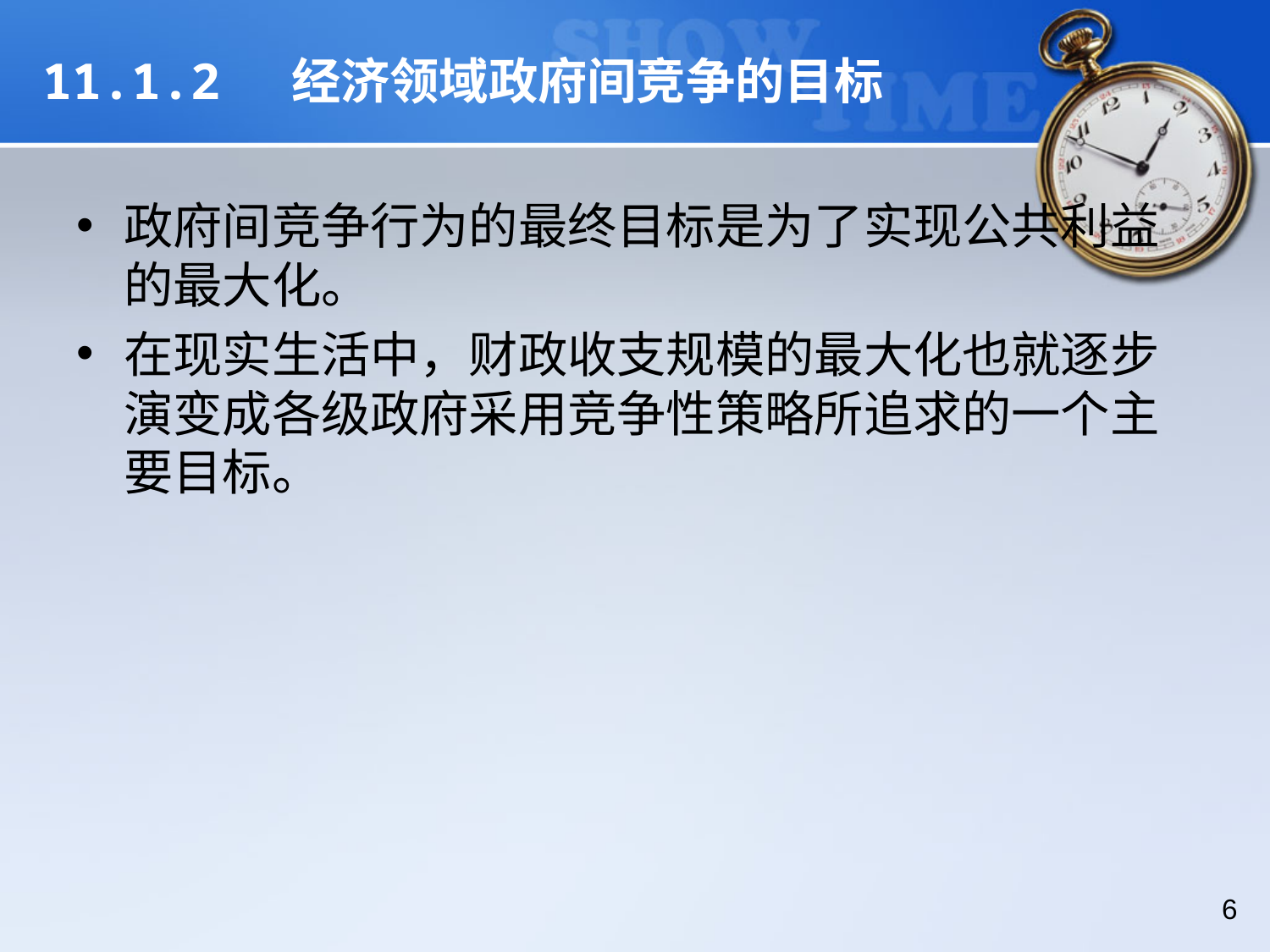

# 11.1.2  经济领域政府间竞争的目标
政府间竞争行为的最终目标是为了实现公共利益的最大化。
在现实生活中，财政收支规模的最大化也就逐步演变成各级政府采用竞争性策略所追求的一个主要目标。
6